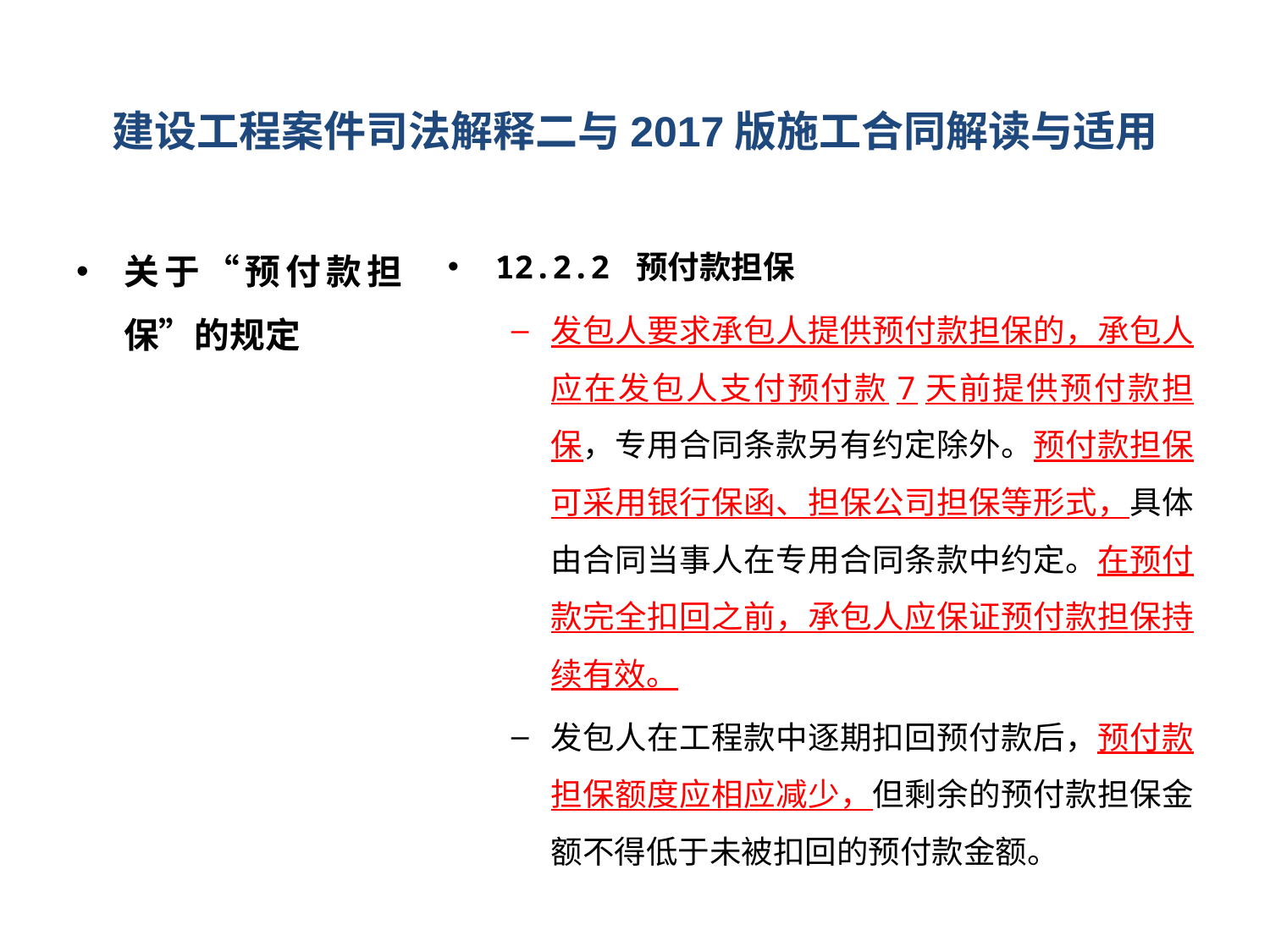

# 建设工程案件司法解释二与2017版施工合同解读与适用
关于“预付款担保”的规定
12.2.2 预付款担保
发包人要求承包人提供预付款担保的，承包人应在发包人支付预付款7天前提供预付款担保，专用合同条款另有约定除外。预付款担保可采用银行保函、担保公司担保等形式，具体由合同当事人在专用合同条款中约定。在预付款完全扣回之前，承包人应保证预付款担保持续有效。
发包人在工程款中逐期扣回预付款后，预付款担保额度应相应减少，但剩余的预付款担保金额不得低于未被扣回的预付款金额。
22